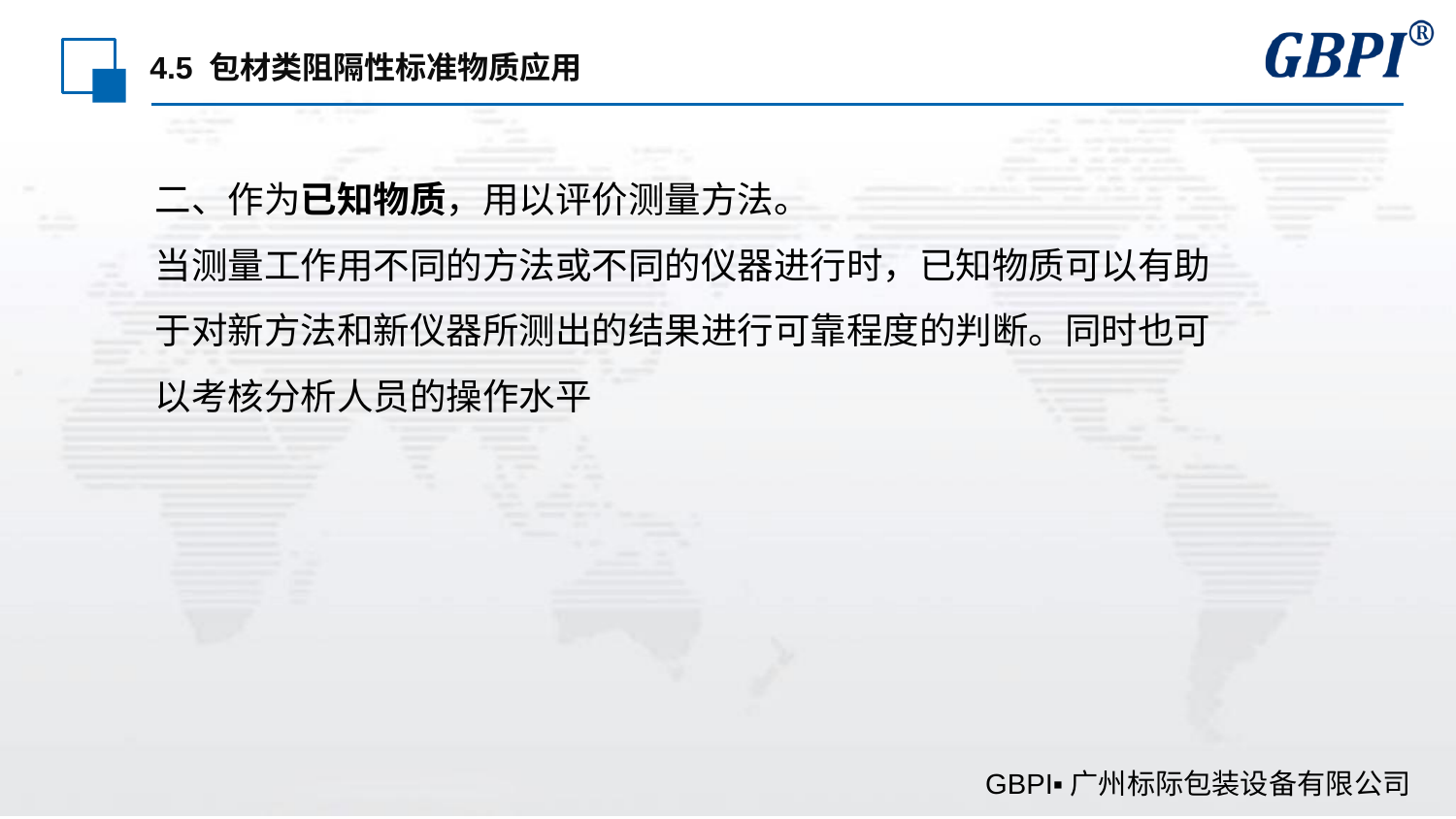

# 4.5 包材类阻隔性标准物质应用
二、作为已知物质，用以评价测量方法。
当测量工作用不同的方法或不同的仪器进行时，已知物质可以有助于对新方法和新仪器所测出的结果进行可靠程度的判断。同时也可以考核分析人员的操作水平